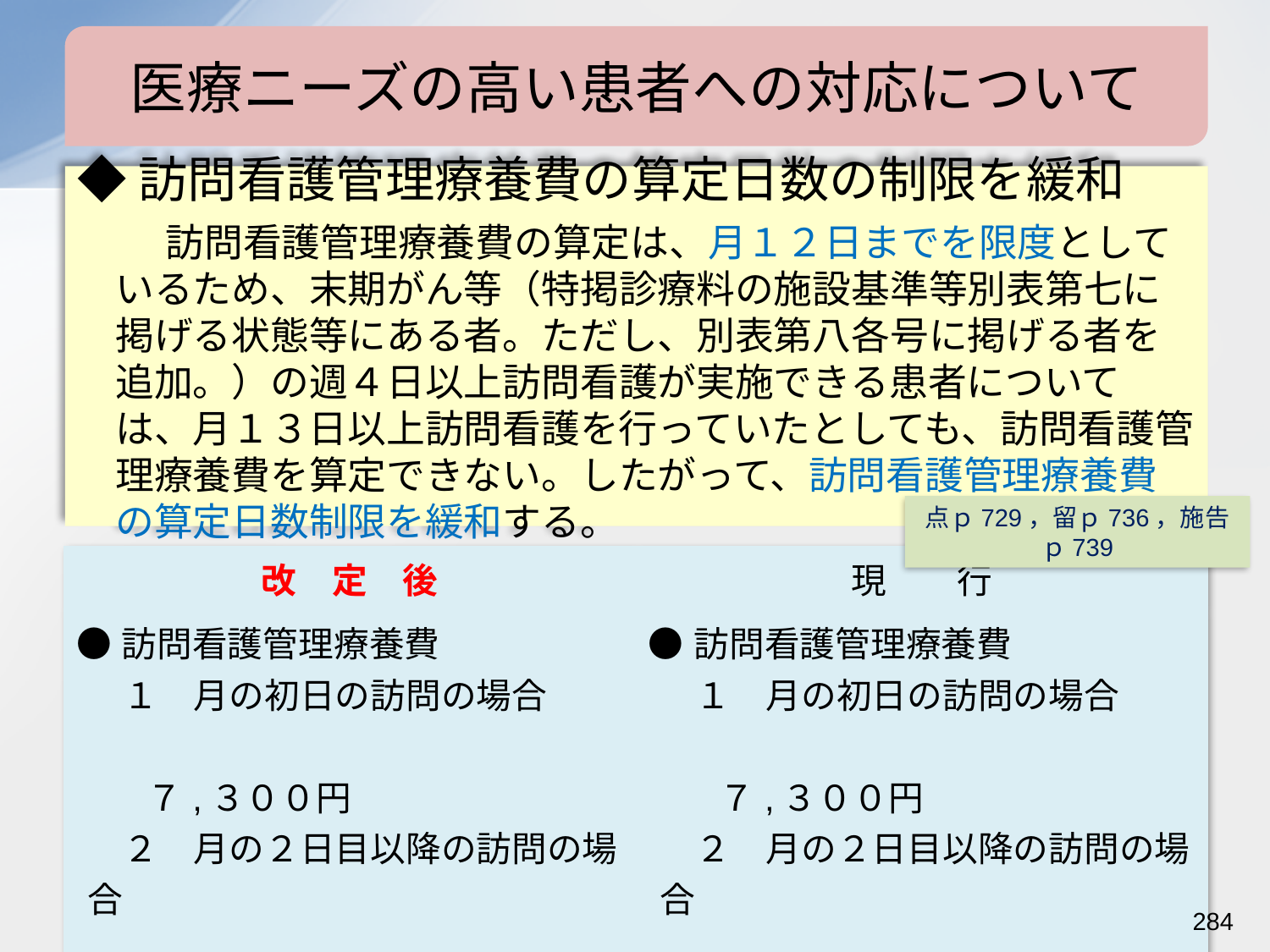

医療ニーズの高い患者への対応について
◆訪問看護管理療養費の算定日数の制限を緩和
　訪問看護管理療養費の算定は、月１２日までを限度としているため、末期がん等（特掲診療料の施設基準等別表第七に掲げる状態等にある者。ただし、別表第八各号に掲げる者を追加。）の週４日以上訪問看護が実施できる患者については、月１３日以上訪問看護を行っていたとしても、訪問看護管理療養費を算定できない。したがって、訪問看護管理療養費の算定日数制限を緩和する。
点ｐ729，留ｐ736，施告ｐ739
| 改　定　後 | 現　　行 |
| --- | --- |
| ●訪問看護管理療養費 　１　月の初日の訪問の場合 　　　　　　　　　　　　　　　　　７,３００円 　２　月の２日目以降の訪問の場合 　　　　　　　　　　　　　　　　　２,９５０円 （削除） | ●訪問看護管理療養費 　１　月の初日の訪問の場合 　　　　　　　　　　　　　　　　　７,３００円 　２　月の２日目以降の訪問の場合 　　　　　　　　　　　　　　　　　２,９５０円 　※１月に１２日までを限度とする |
284